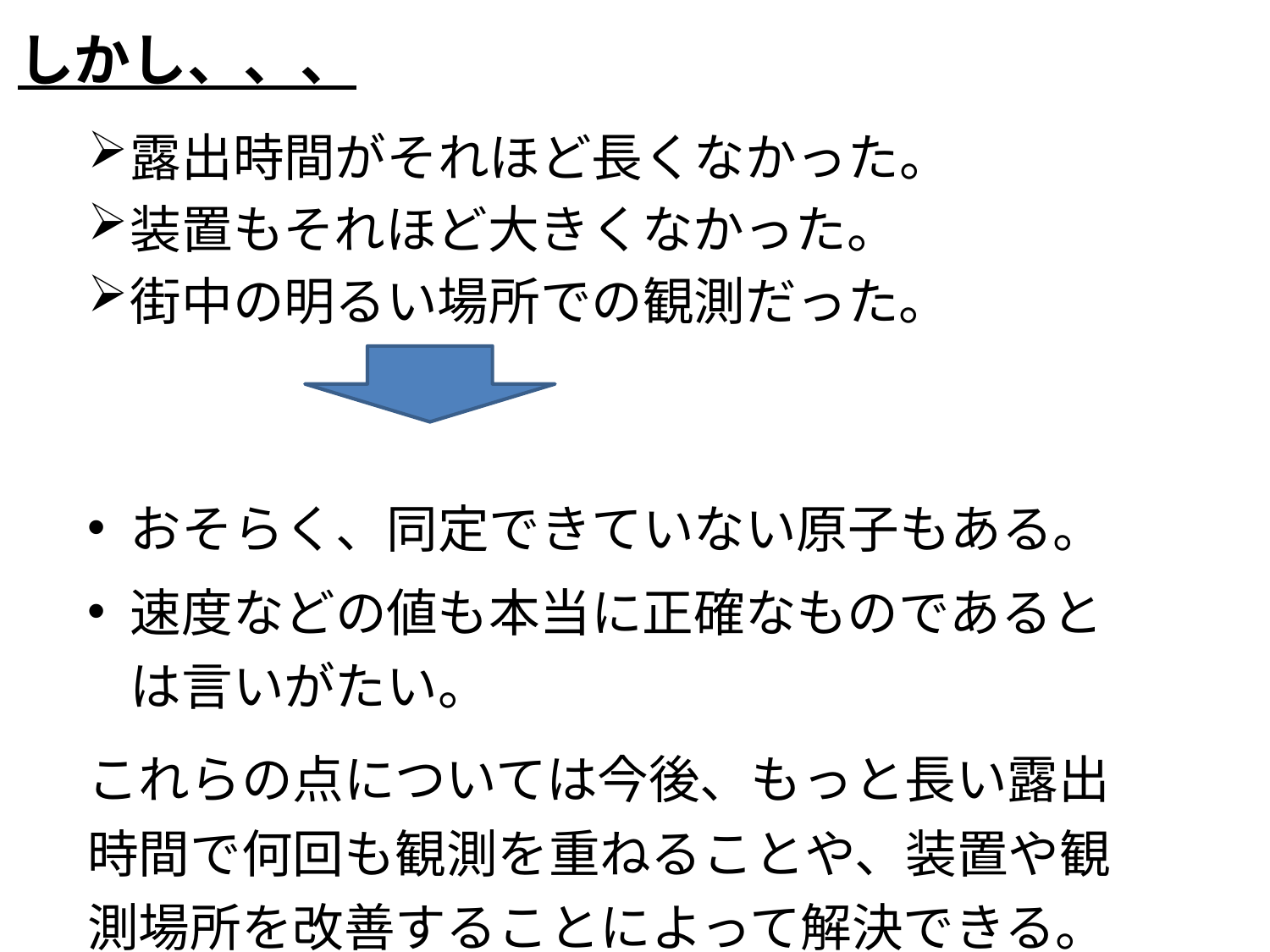

しかし、、、

露出時間がそれほど長くなかった。
装置もそれほど大きくなかった。
街中の明るい場所での観測だった。

おそらく、同定できていない原子もある。
速度などの値も本当に正確なものであるとは言いがたい。

これらの点については今後、もっと長い露出時間で何回も観測を重ねることや、装置や観測場所を改善することによって解決できる。